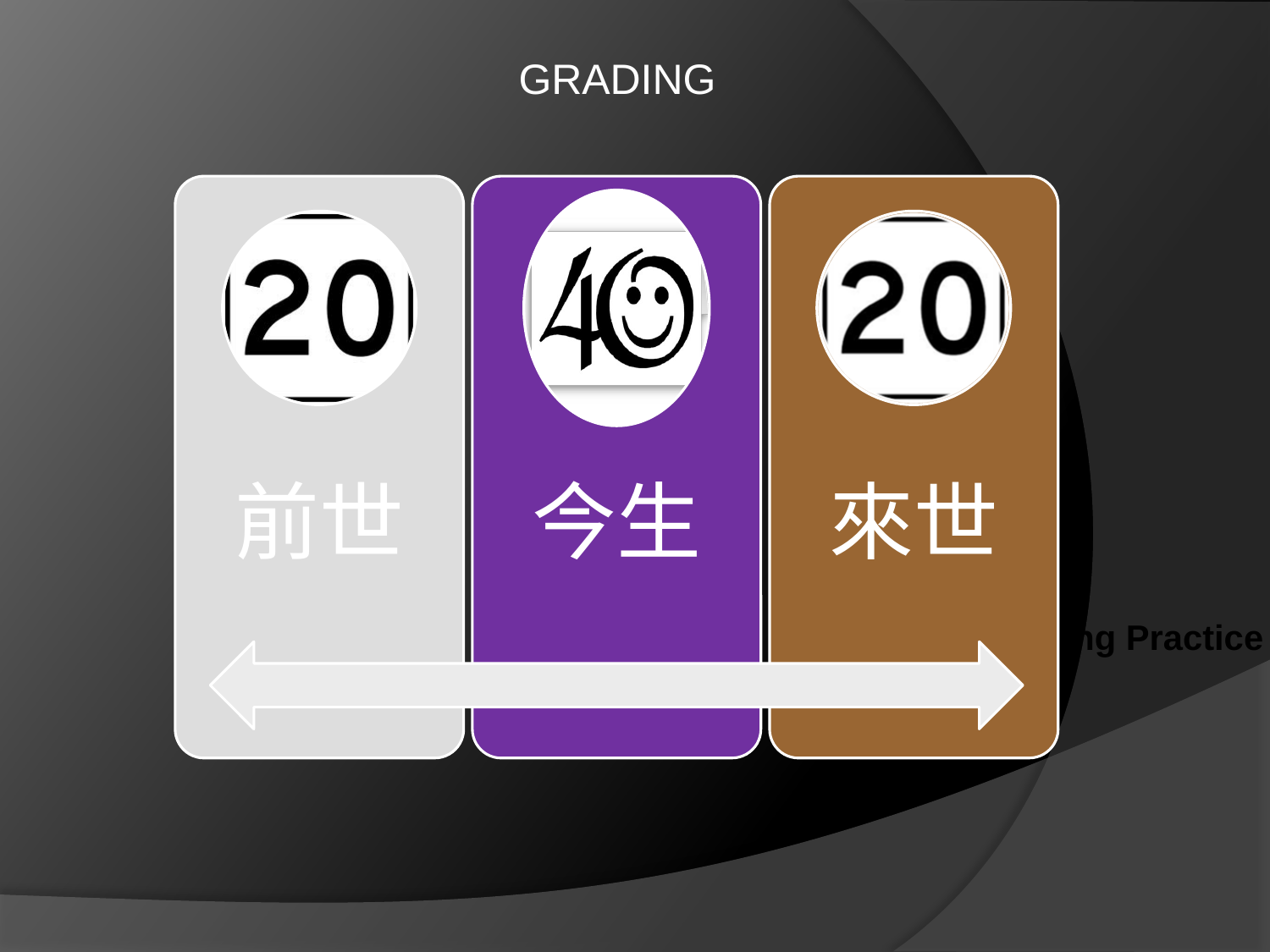

GRADING
前世
今生
來世

       Syllabus

#
Marketing Practice